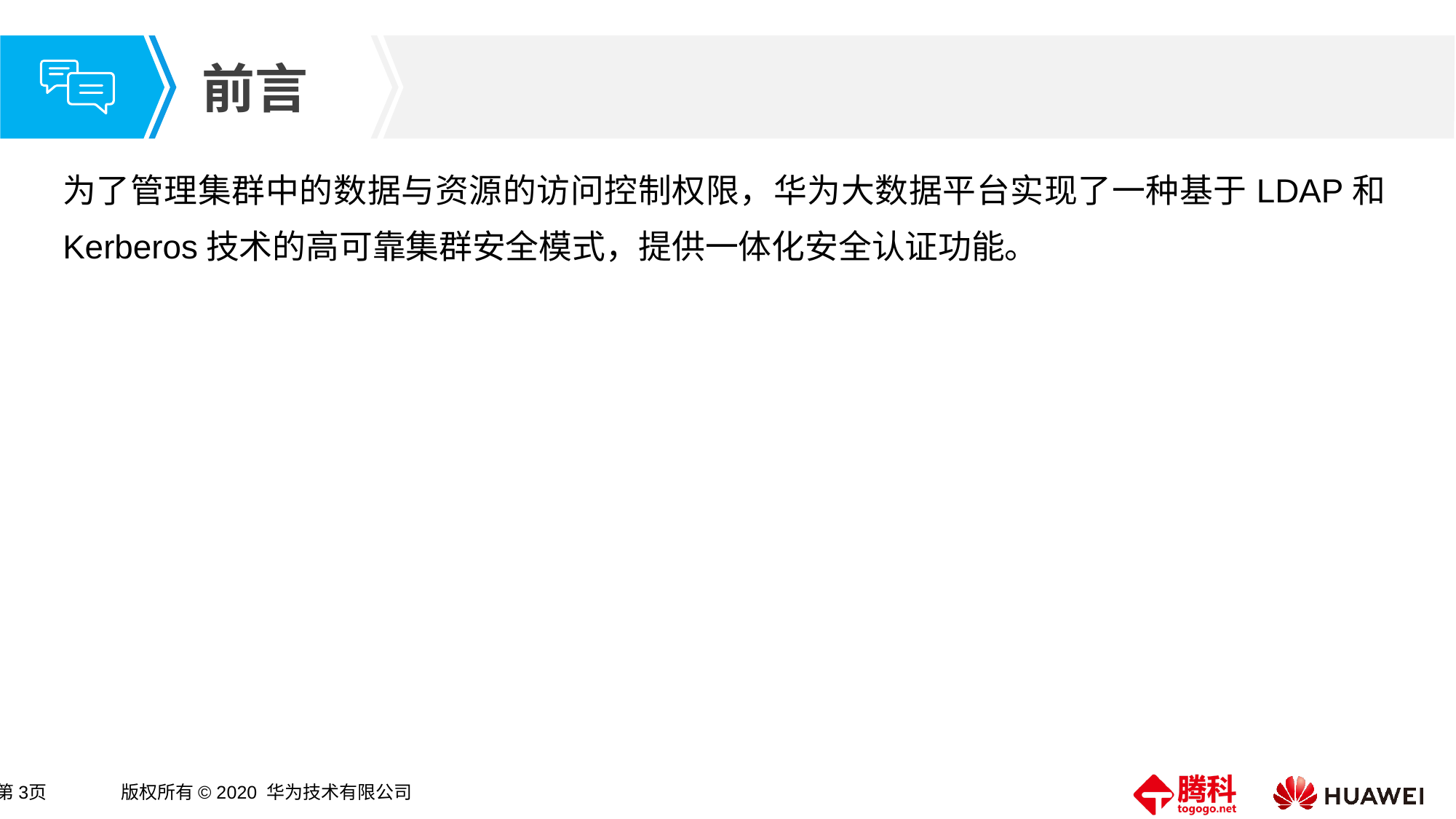

为了管理集群中的数据与资源的访问控制权限，华为大数据平台实现了一种基于LDAP和Kerberos技术的高可靠集群安全模式，提供一体化安全认证功能。